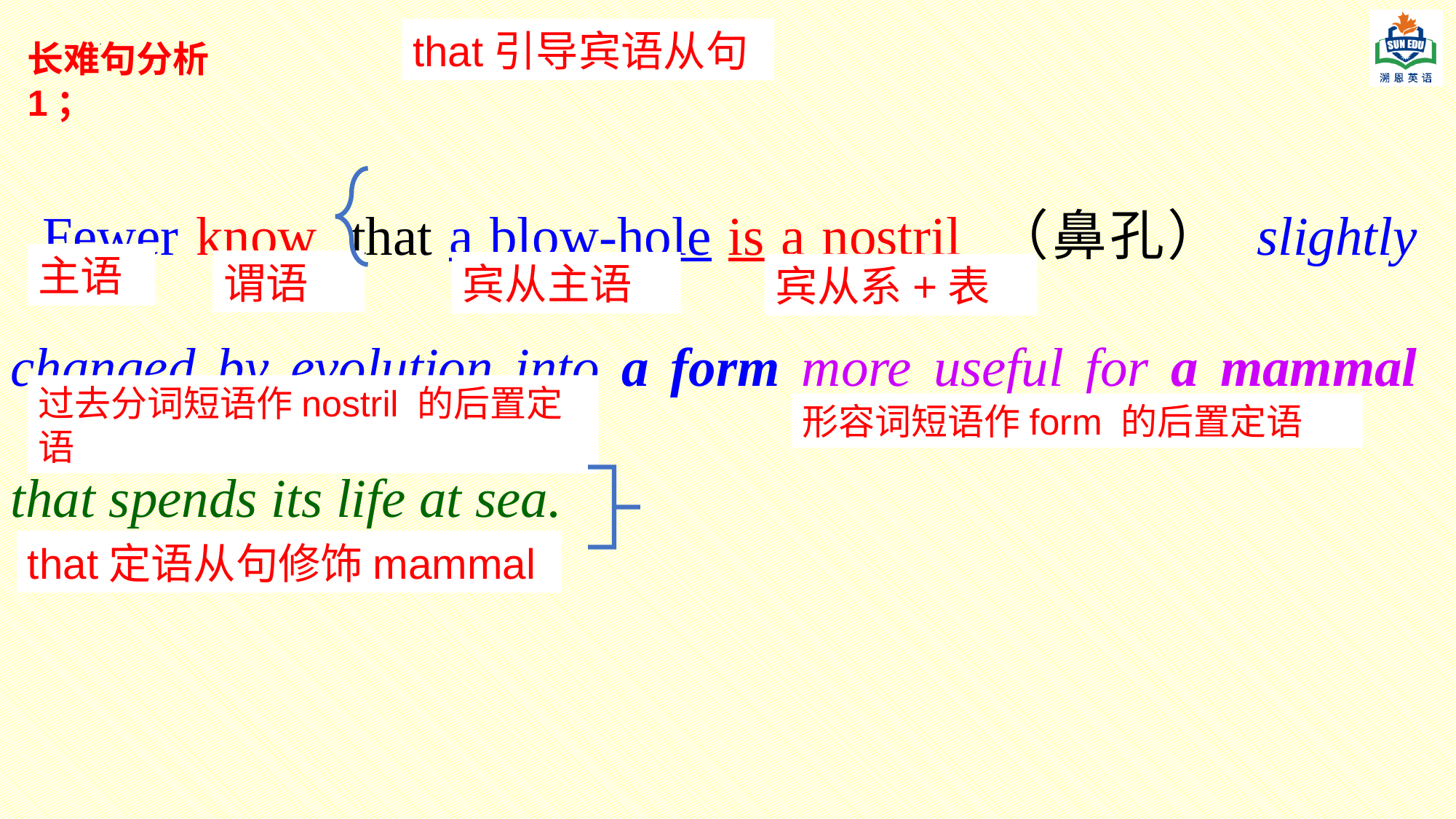

that引导宾语从句
长难句分析1；
Fewer know  that a blow-hole is a nostril （鼻孔） slightly changed by evolution into a form more useful for a mammal that spends its life at sea.

主语
谓语
宾从主语
宾从系+表
过去分词短语作nostril 的后置定语
形容词短语作form 的后置定语

that定语从句修饰mammal